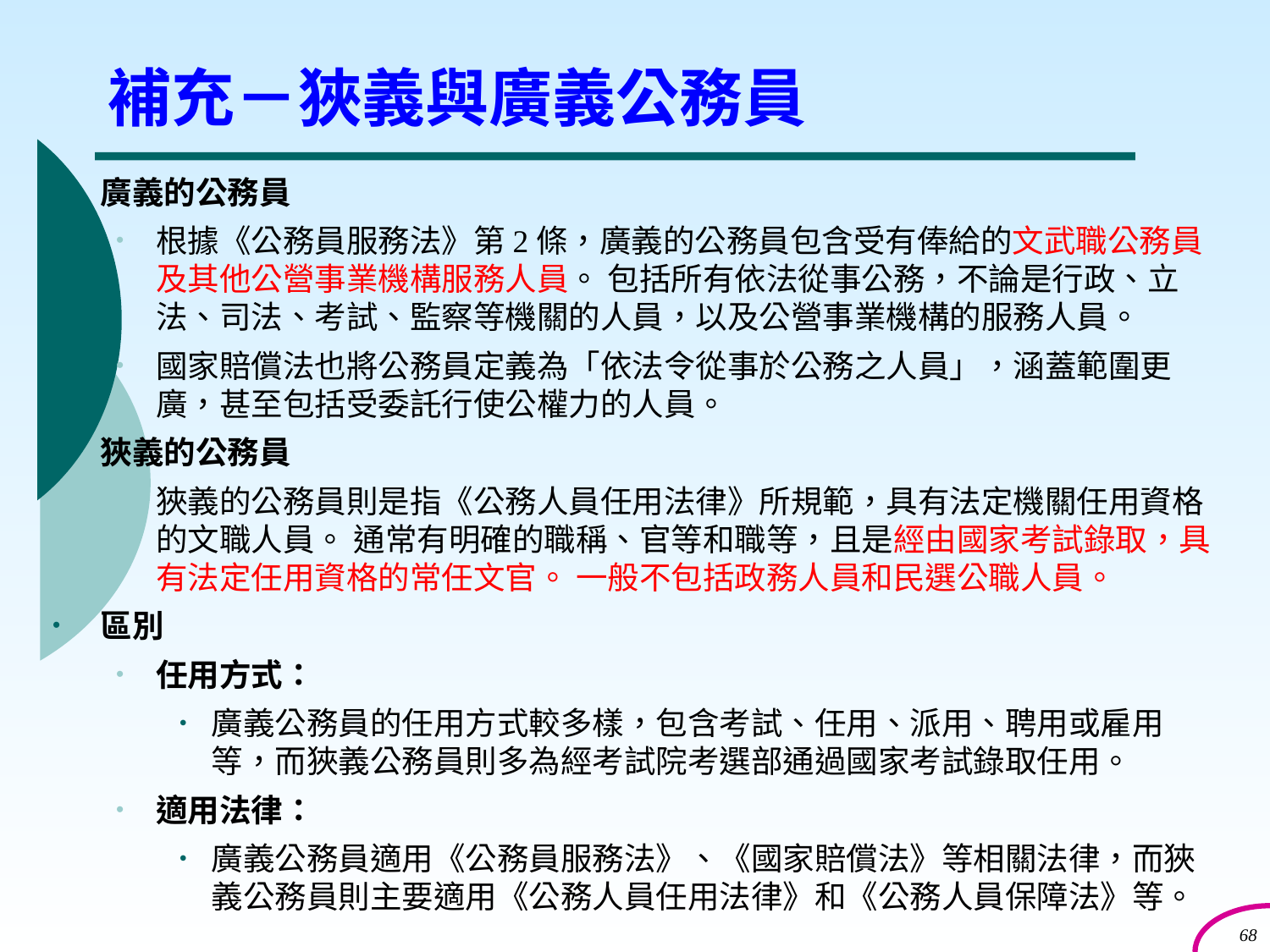

# 補充－狹義與廣義公務員
廣義的公務員
根據《公務員服務法》第2條，廣義的公務員包含受有俸給的文武職公務員及其他公營事業機構服務人員。 包括所有依法從事公務，不論是行政、立法、司法、考試、監察等機關的人員，以及公營事業機構的服務人員。
國家賠償法也將公務員定義為「依法令從事於公務之人員」，涵蓋範圍更廣，甚至包括受委託行使公權力的人員。
狹義的公務員
狹義的公務員則是指《公務人員任用法律》所規範，具有法定機關任用資格的文職人員。 通常有明確的職稱、官等和職等，且是經由國家考試錄取，具有法定任用資格的常任文官。 一般不包括政務人員和民選公職人員。
區別
任用方式：
廣義公務員的任用方式較多樣，包含考試、任用、派用、聘用或雇用等，而狹義公務員則多為經考試院考選部通過國家考試錄取任用。
適用法律：
廣義公務員適用《公務員服務法》、《國家賠償法》等相關法律，而狹義公務員則主要適用《公務人員任用法律》和《公務人員保障法》等。
68